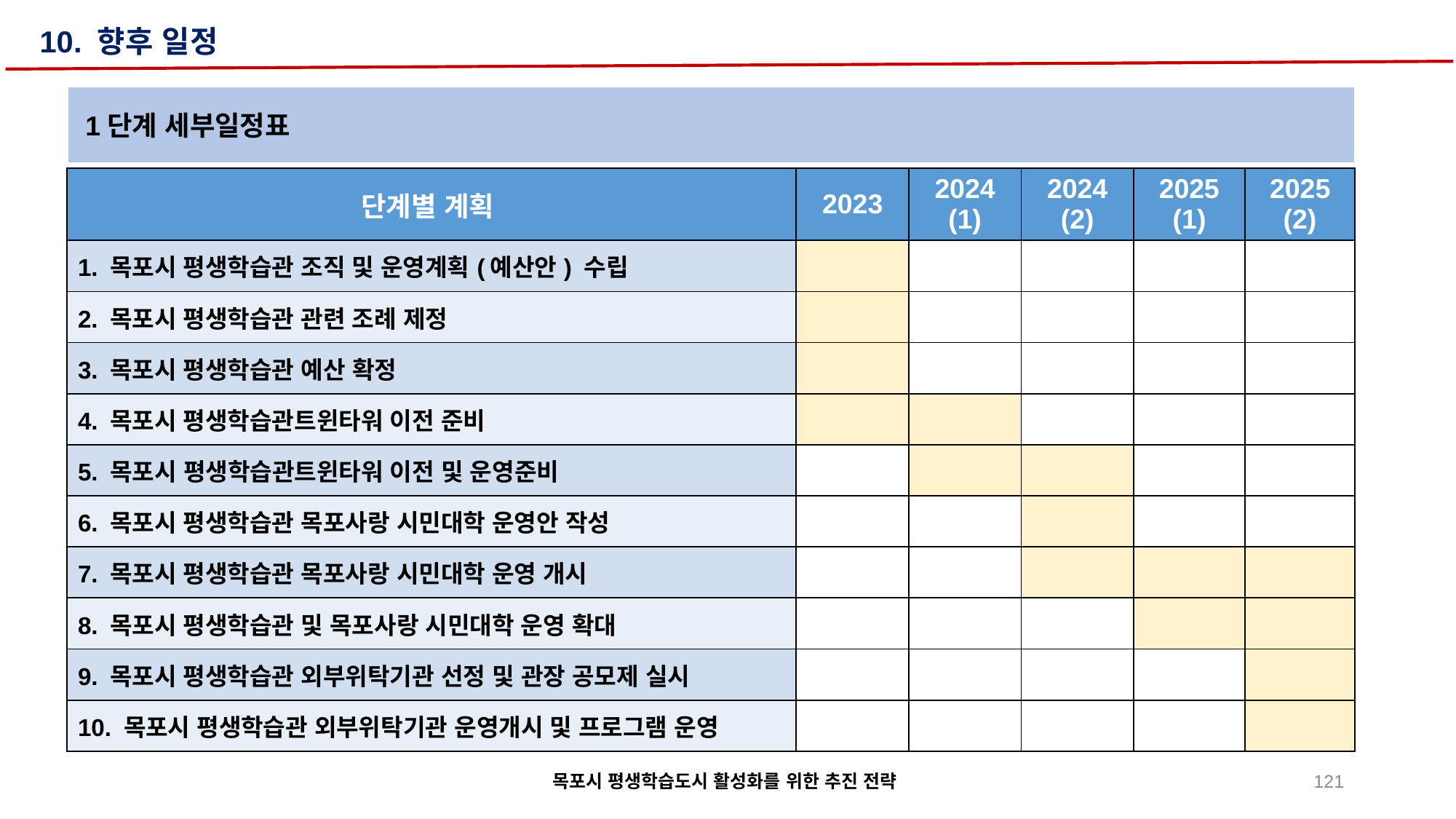

10. 향후 일정
 1단계 세부일정표
| 단계별 계획 | 2023 | 2024 (1) | 2024 (2) | 2025 (1) | 2025 (2) |
| --- | --- | --- | --- | --- | --- |
| 1. 목포시 평생학습관 조직 및 운영계획(예산안) 수립 |  |  |  |  |  |
| 2. 목포시 평생학습관 관련 조례 제정 |  |  |  |  |  |
| 3. 목포시 평생학습관 예산 확정 |  |  |  |  |  |
| 4. 목포시 평생학습관트윈타워 이전 준비 |  |  |  |  |  |
| 5. 목포시 평생학습관트윈타워 이전 및 운영준비 |  |  |  |  |  |
| 6. 목포시 평생학습관 목포사랑 시민대학 운영안 작성 |  |  |  |  |  |
| 7. 목포시 평생학습관 목포사랑 시민대학 운영 개시 |  |  |  |  |  |
| 8. 목포시 평생학습관 및 목포사랑 시민대학 운영 확대 |  |  |  |  |  |
| 9. 목포시 평생학습관 외부위탁기관 선정 및 관장 공모제 실시 |  |  |  |  |  |
| 10. 목포시 평생학습관 외부위탁기관 운영개시 및 프로그램 운영 |  |  |  |  |  |
목포시 평생학습도시 활성화를 위한 추진 전략
121